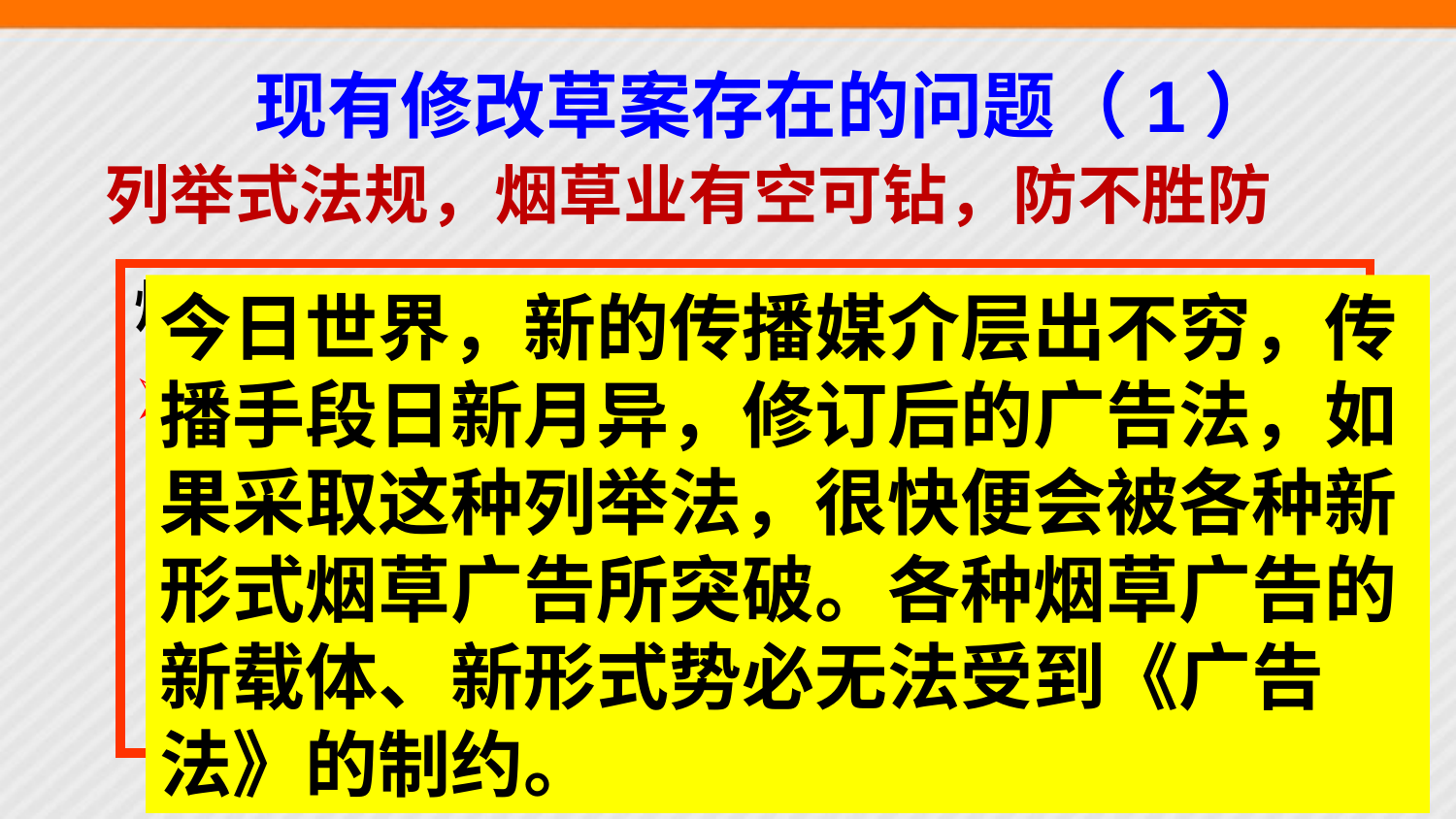

# 现有修改草案存在的问题（1）
列举式法规，烟草业有空可钻，防不胜防

烟草广告：
禁止利用广播、电影、电视、报纸、期刊、图书、音像制品、电子出版物、移动通信网络、互联网等媒介和形式发布或者变相发布烟草广告
今日世界，新的传播媒介层出不穷，传播手段日新月异，修订后的广告法，如果采取这种列举法，很快便会被各种新形式烟草广告所突破。各种烟草广告的新载体、新形式势必无法受到《广告法》的制约。